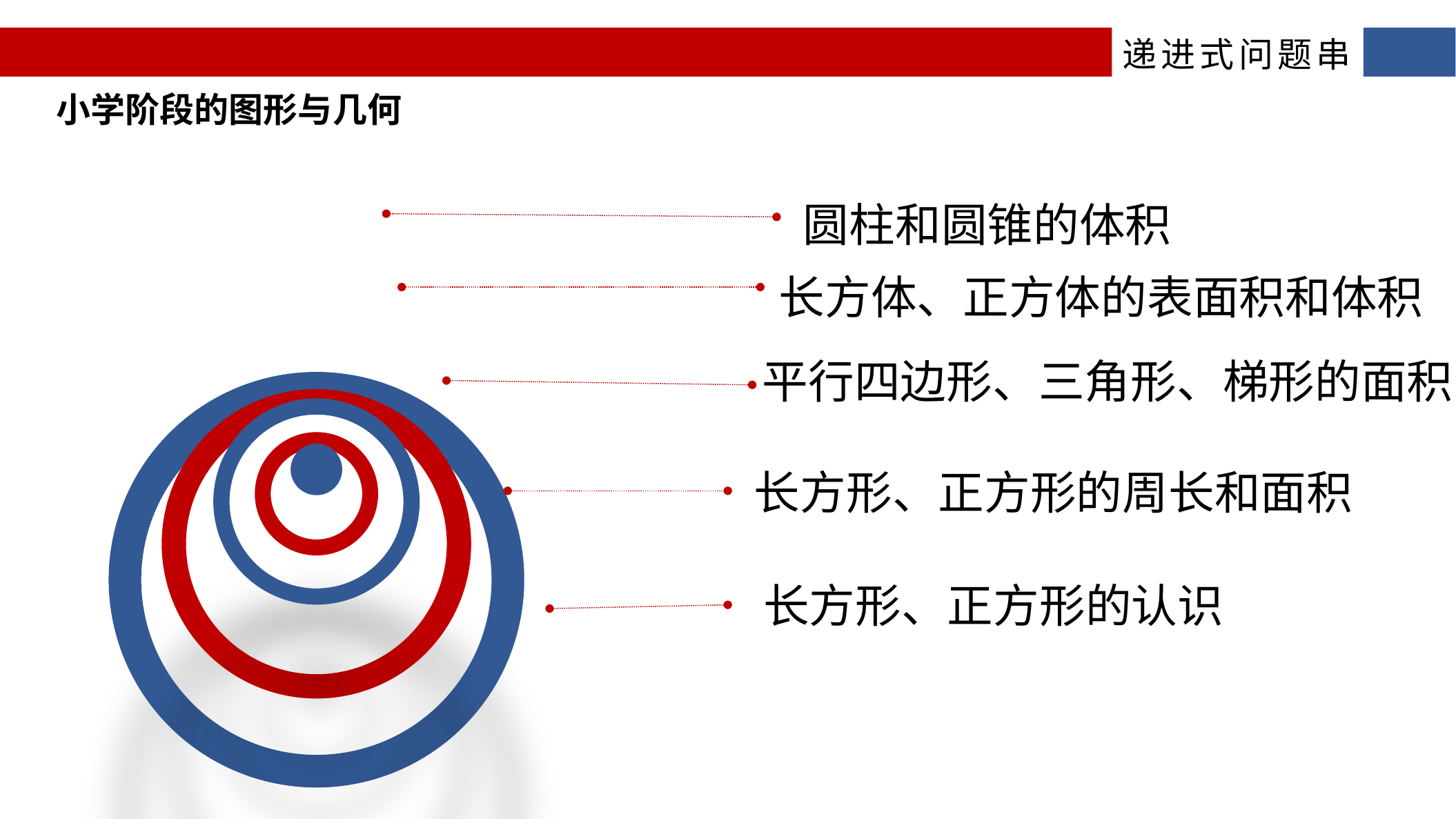

递进式问题串

小学阶段的图形与几何
圆柱和圆锥的体积
长方体、正方体的表面积和体积
平行四边形、三角形、梯形的面积

长方形、正方形的周长和面积

长方形、正方形的认识